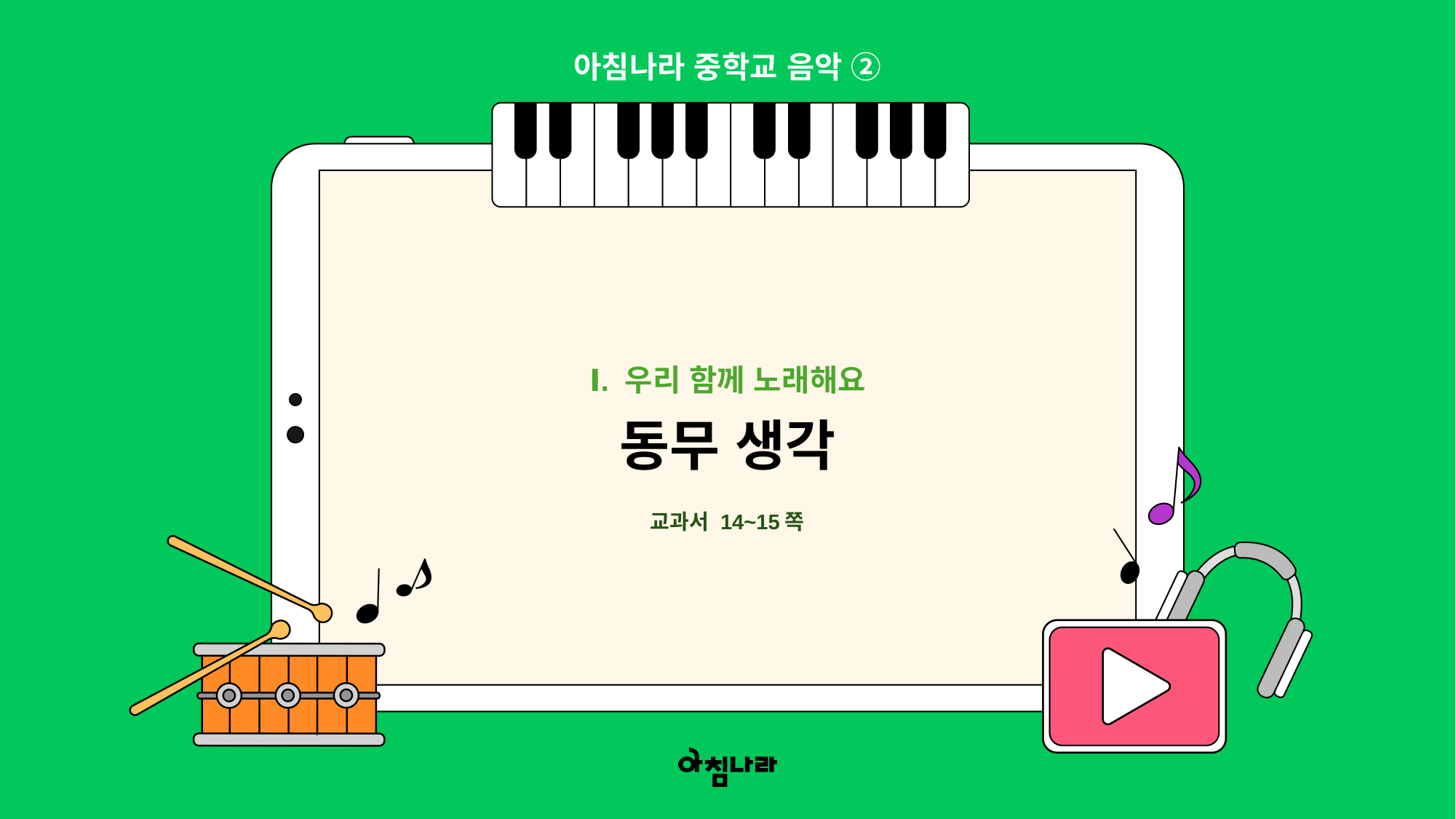

아침나라 중학교 음악 ②
Ⅰ. 우리 함께 노래해요
동무 생각
교과서 14~15쪽